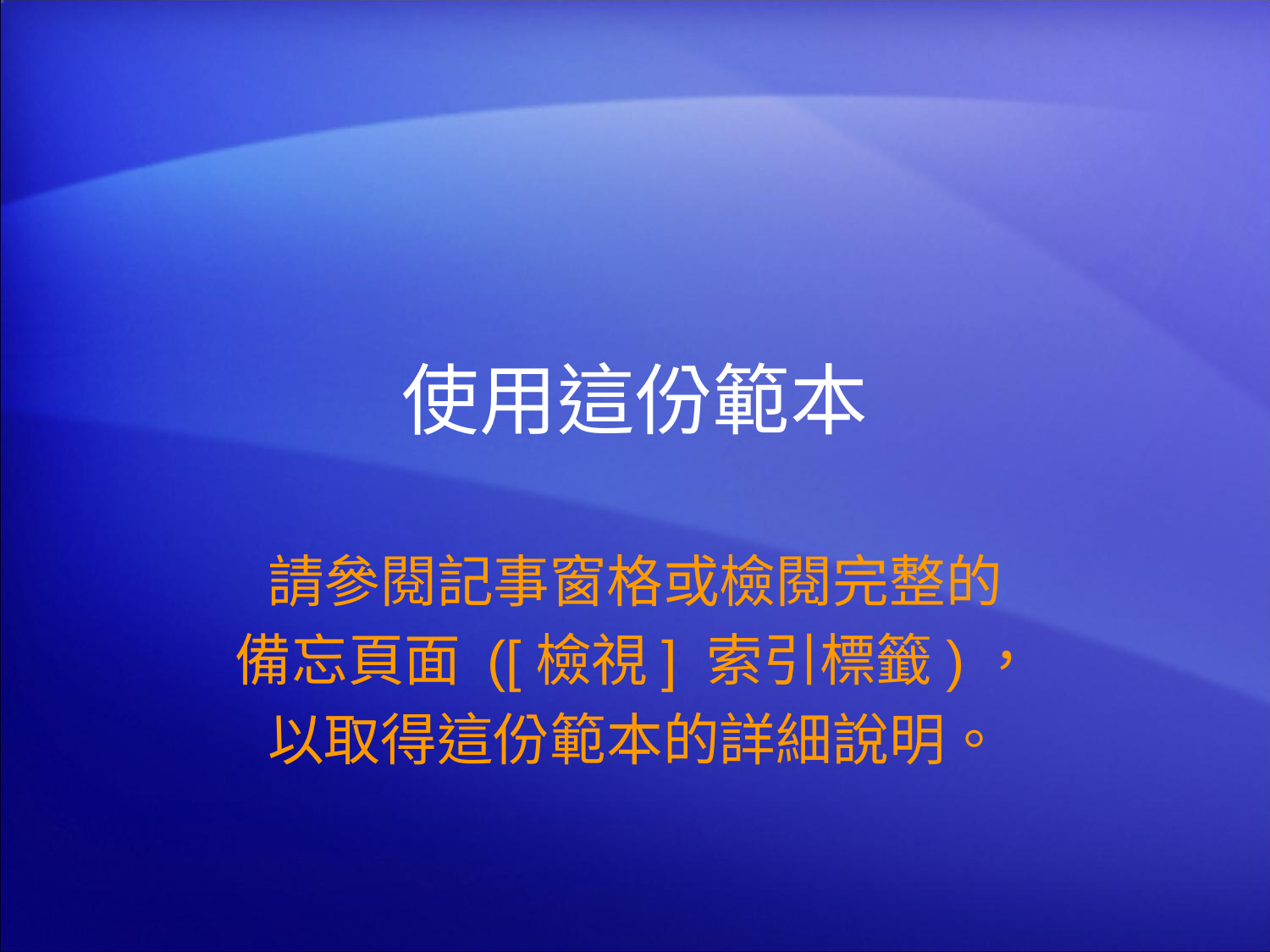

使用這份範本
請參閱記事窗格或檢閱完整的
備忘頁面 ([檢視] 索引標籤)，
以取得這份範本的詳細說明。